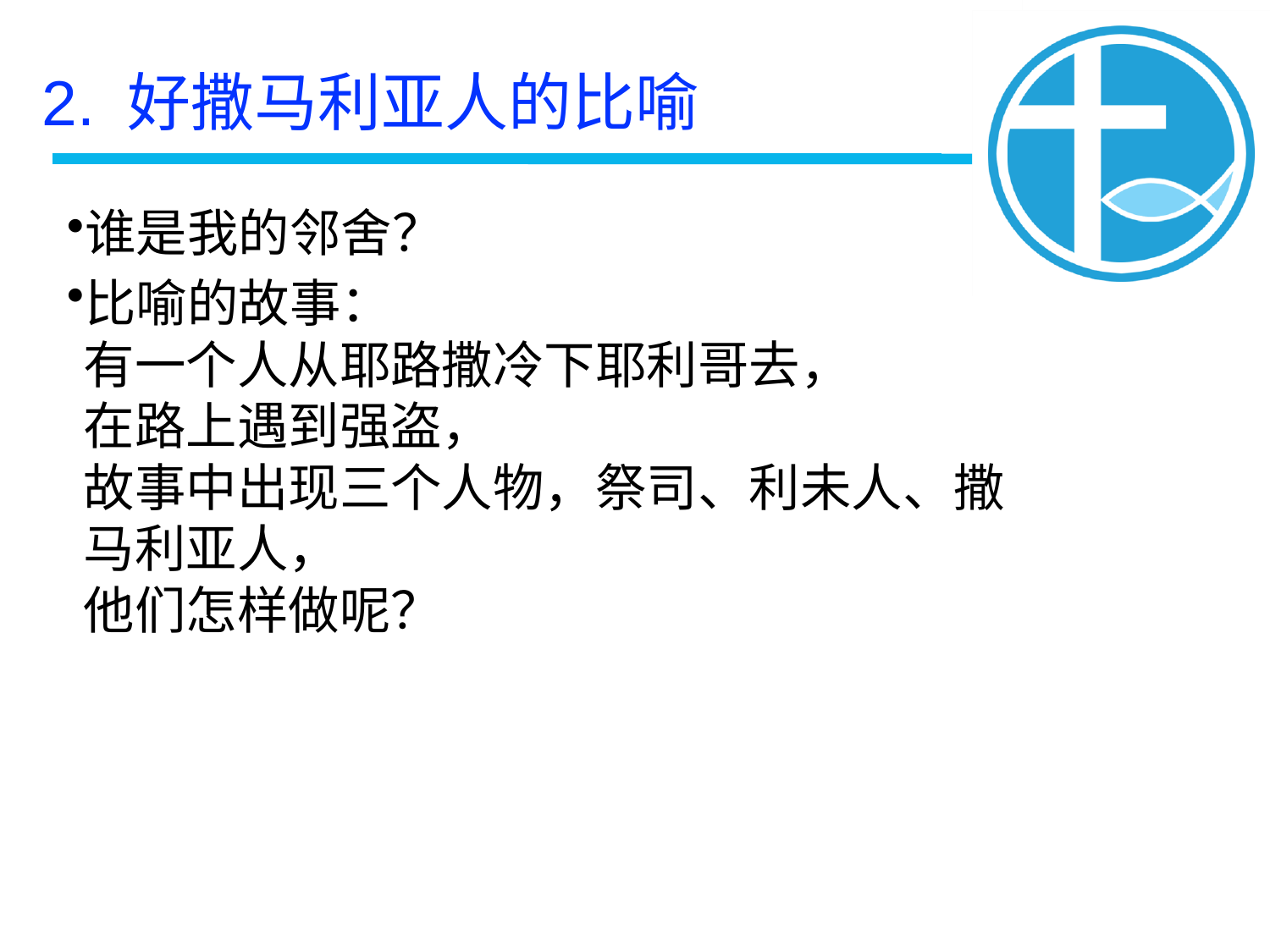

2. 好撒马利亚人的比喻
谁是我的邻舍？
比喻的故事：
有一个人从耶路撒冷下耶利哥去，
在路上遇到强盗，
故事中出现三个人物，祭司、利未人、撒马利亚人，
他们怎样做呢？